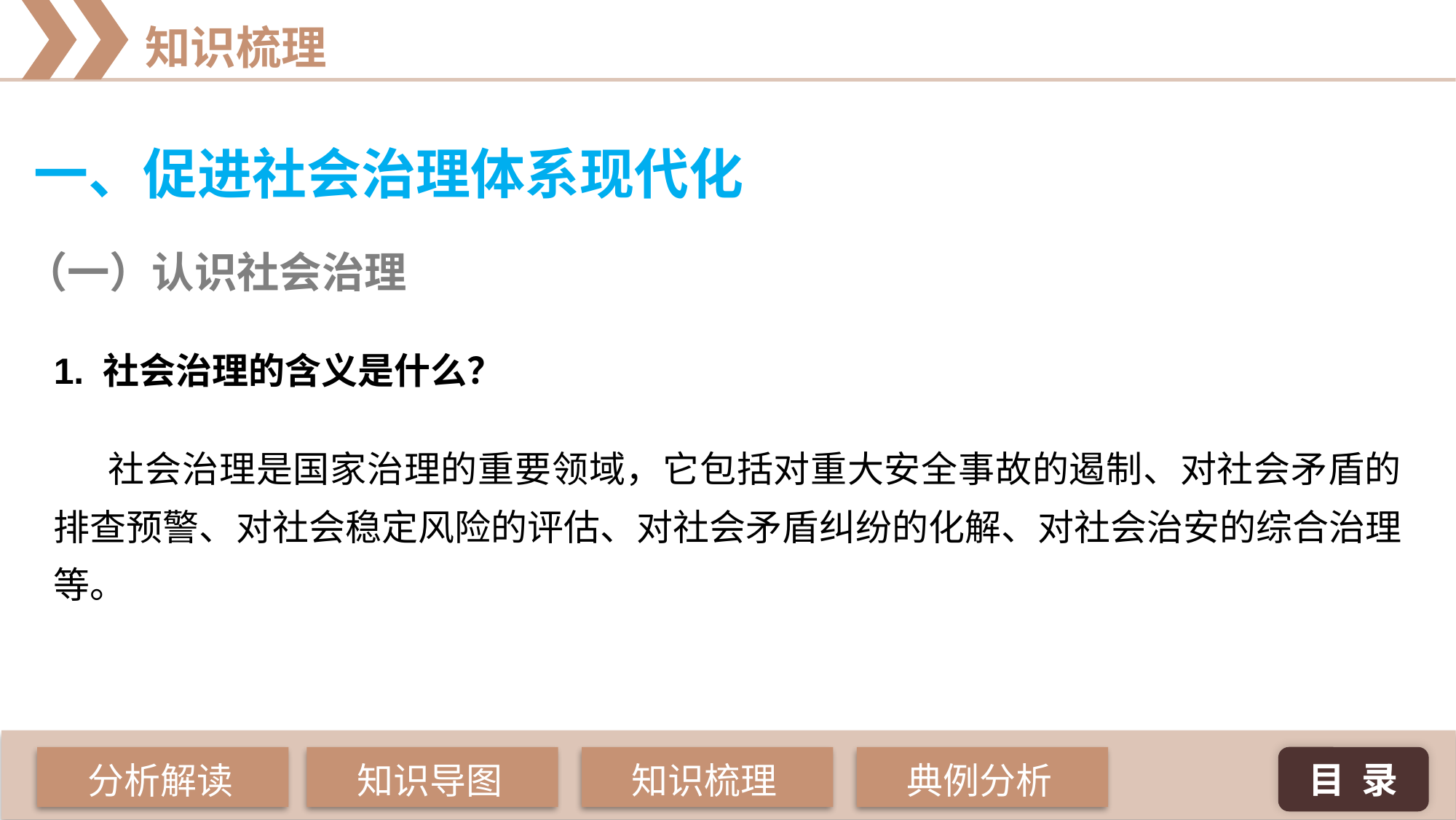

一、促进社会治理体系现代化
（一）认识社会治理
1. 社会治理的含义是什么？
社会治理是国家治理的重要领域，它包括对重大安全事故的遏制、对社会矛盾的排查预警、对社会稳定风险的评估、对社会矛盾纠纷的化解、对社会治安的综合治理等。